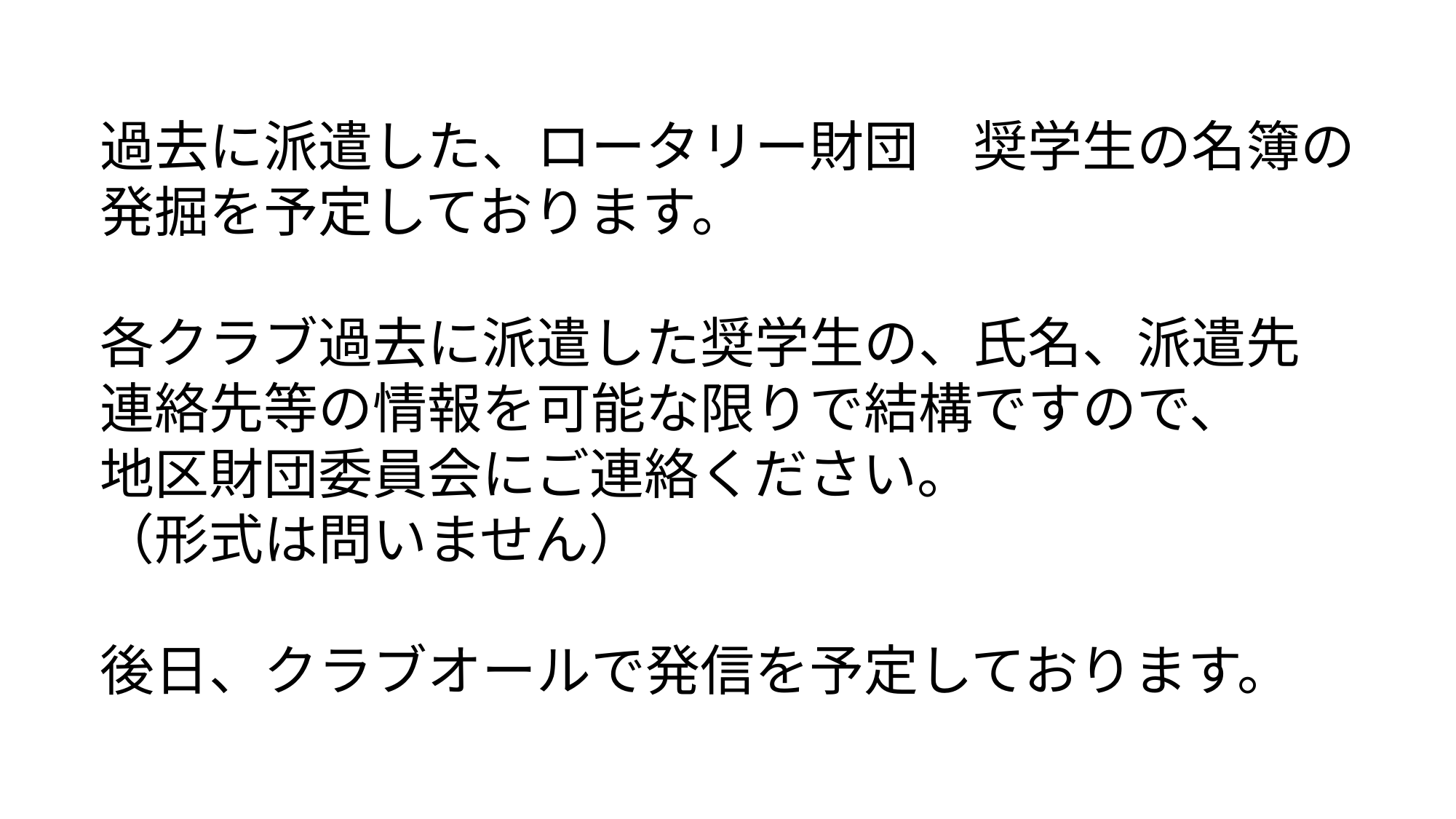

過去に派遣した、ロータリー財団　奨学生の名簿の
発掘を予定しております。

各クラブ過去に派遣した奨学生の、氏名、派遣先
連絡先等の情報を可能な限りで結構ですので、
地区財団委員会にご連絡ください。
（形式は問いません）

後日、クラブオールで発信を予定しております。